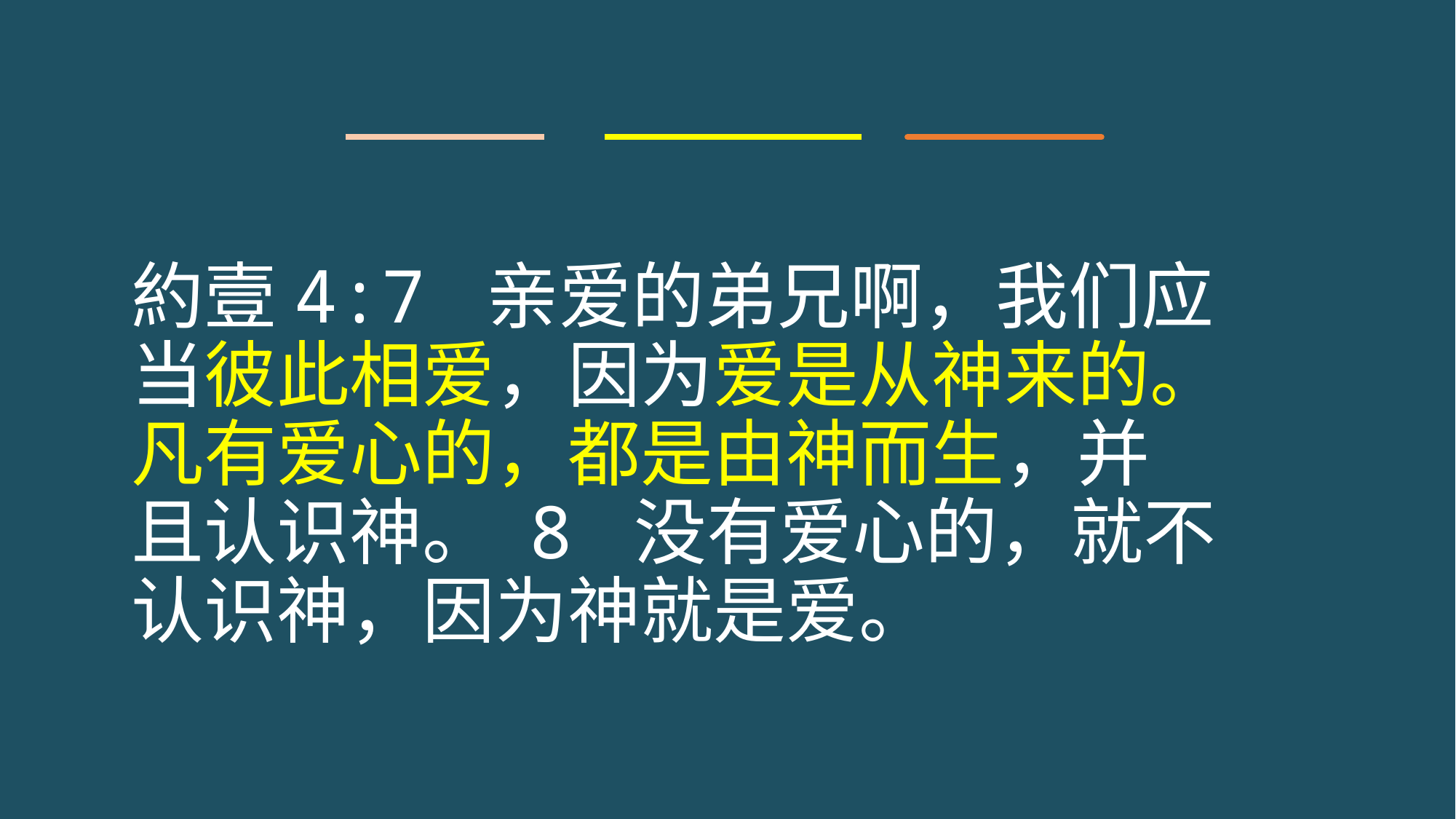

約壹4:7 亲爱的弟兄啊，我们应当彼此相爱，因为爱是从神来的。凡有爱心的，都是由神而生，并且认识神。 8 没有爱心的，就不认识神，因为神就是爱。